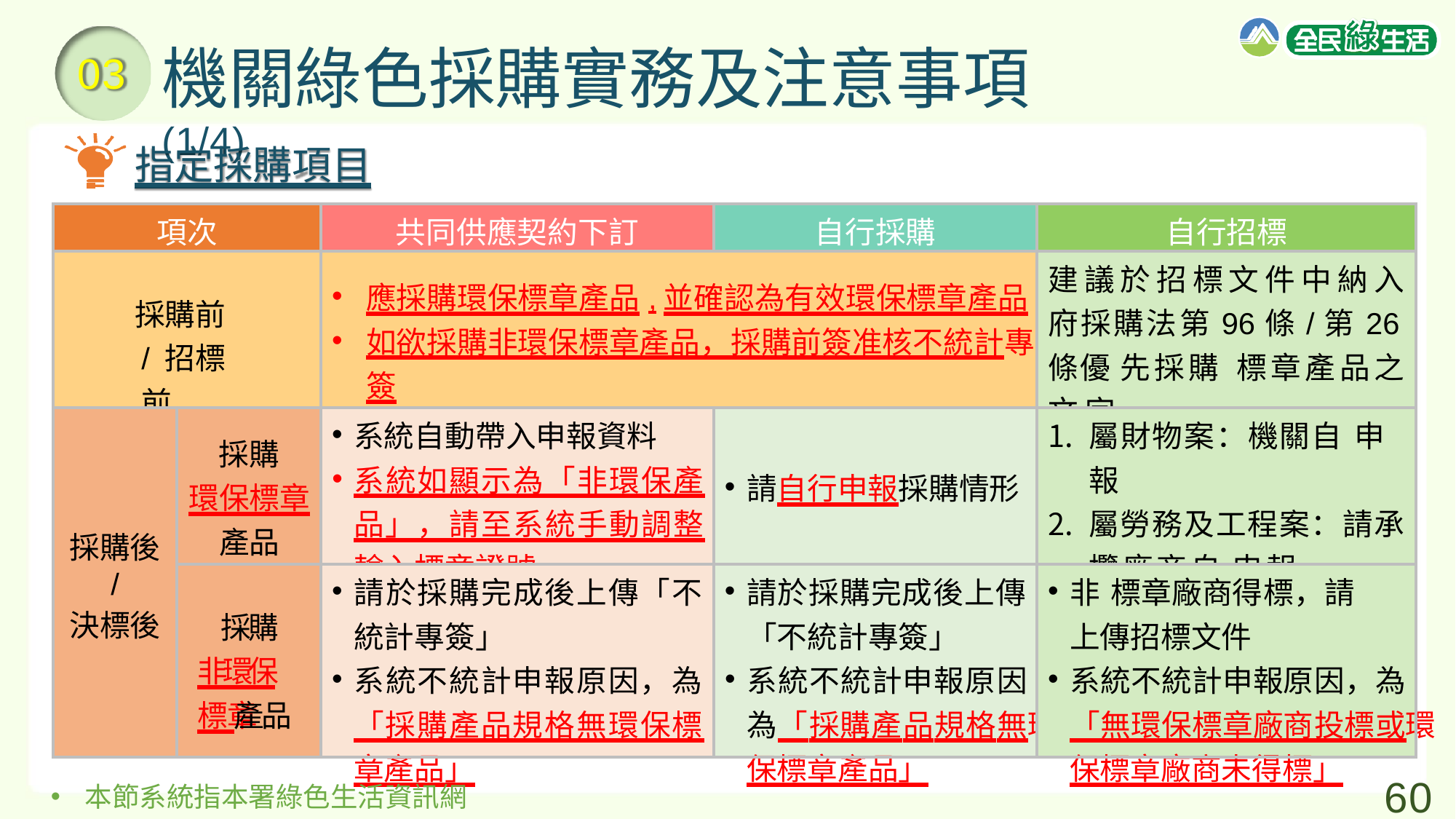

# 機關綠色採購實務及注意事項(1/4)
03

 		指定採購項目

| 項次 |  | 共同供應契約下訂 | 自行採購 | 自行招標 |
| --- | --- | --- | --- | --- |
| 採購前/ 招標前 |  | 應採購環保標章產品,並確認為有效環保標章產品 如欲採購非環保標章產品，採購前簽准核不統計專 簽 |  | 建議於招標文件中納入 府採購法第96條/第26條優 先採購 標章產品之文 字 |
| 採購後 / 決標後 | 採購 環保標章 產品 | 系統自動帶入申報資料 系統如顯示為「非環保產 品」，請至系統手動調整 輸入標章證號 | 請自行申報採購情形 | 屬財物案：機關自 申 報 屬勞務及工程案：請承 攬廠商自 申報 |
|  | 採購 非環保標章 產品 | 請於採購完成後上傳「不 統計專簽」 系統不統計申報原因，為 「採購產品規格無環保標 章產品」 | 請於採購完成後上傳 「不統計專簽」 系統不統計申報原因 為「採購產品規格無環 保標章產品」 | 非 標章廠商得標，請 上傳招標文件 系統不統計申報原因，為 「無環保標章廠商投標或環 保標章廠商未得標」 |
60
本節系統指本署綠色生活資訊網